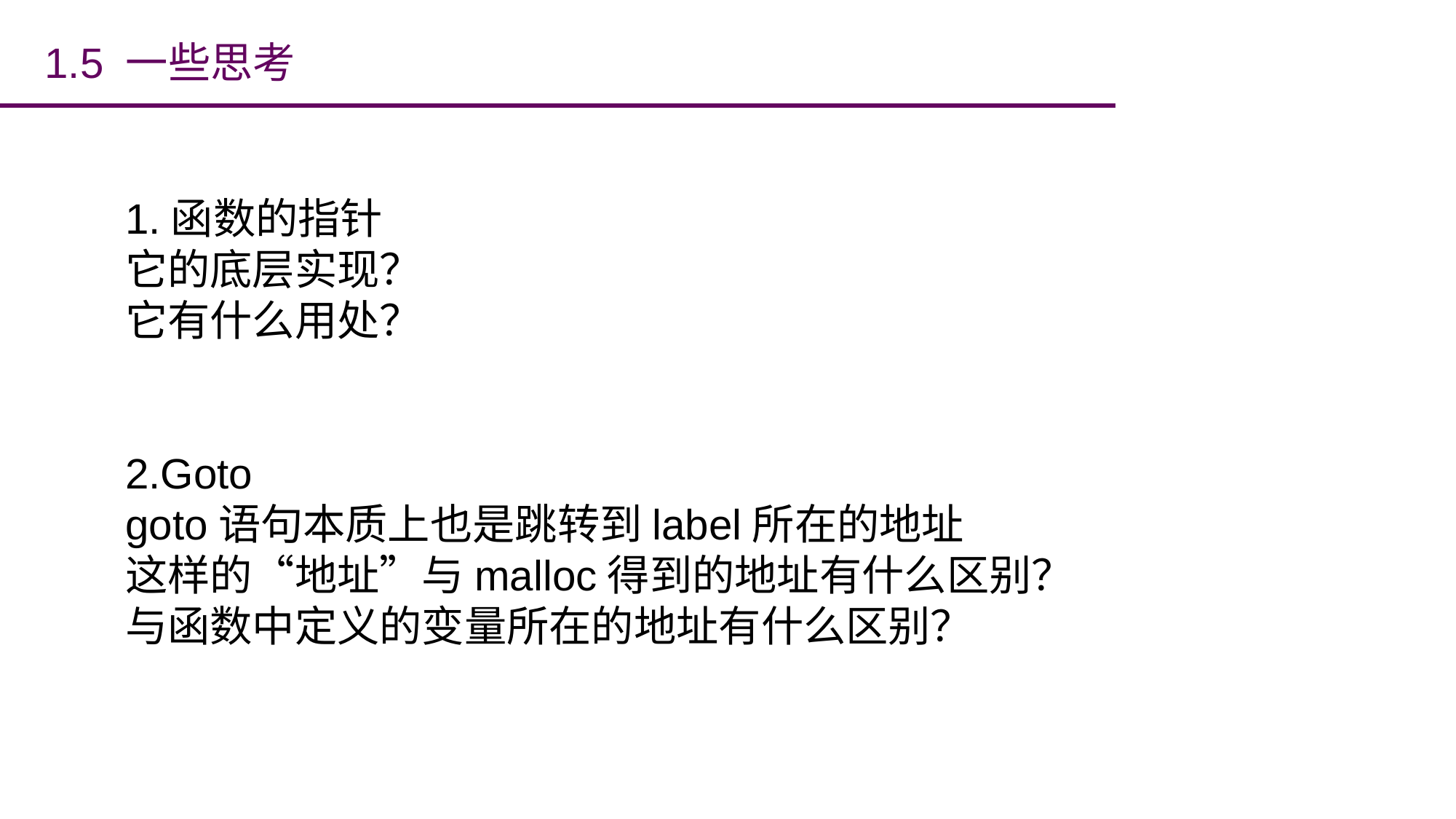

1.5 一些思考
1.函数的指针
它的底层实现？
它有什么用处？

2.Goto
goto语句本质上也是跳转到label所在的地址
这样的“地址”与malloc得到的地址有什么区别？
与函数中定义的变量所在的地址有什么区别？